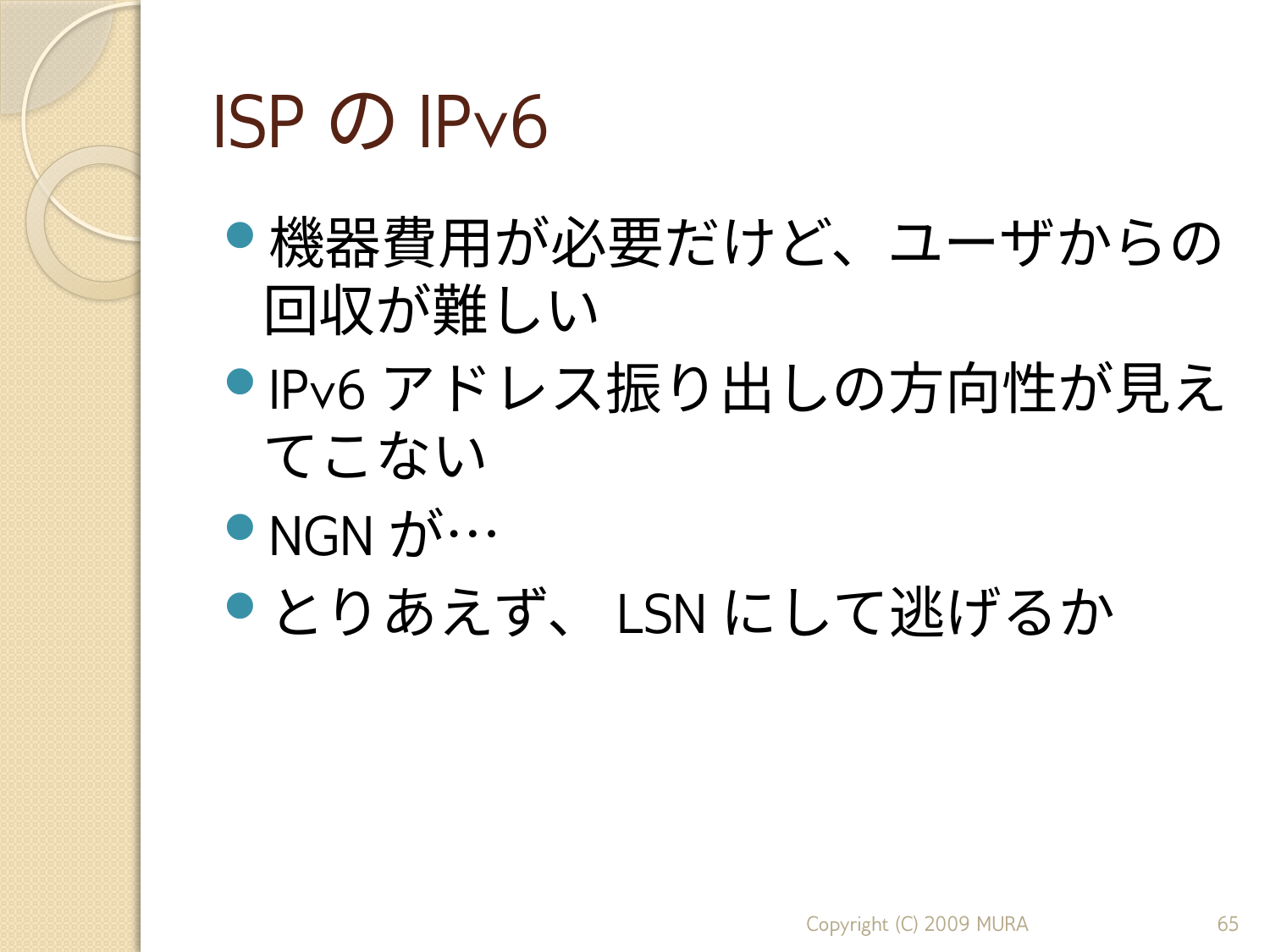

# ISPのIPv6
機器費用が必要だけど、ユーザからの回収が難しい
IPv6アドレス振り出しの方向性が見えてこない
NGNが…
とりあえず、LSNにして逃げるか
Copyright (C) 2009 MURA
65